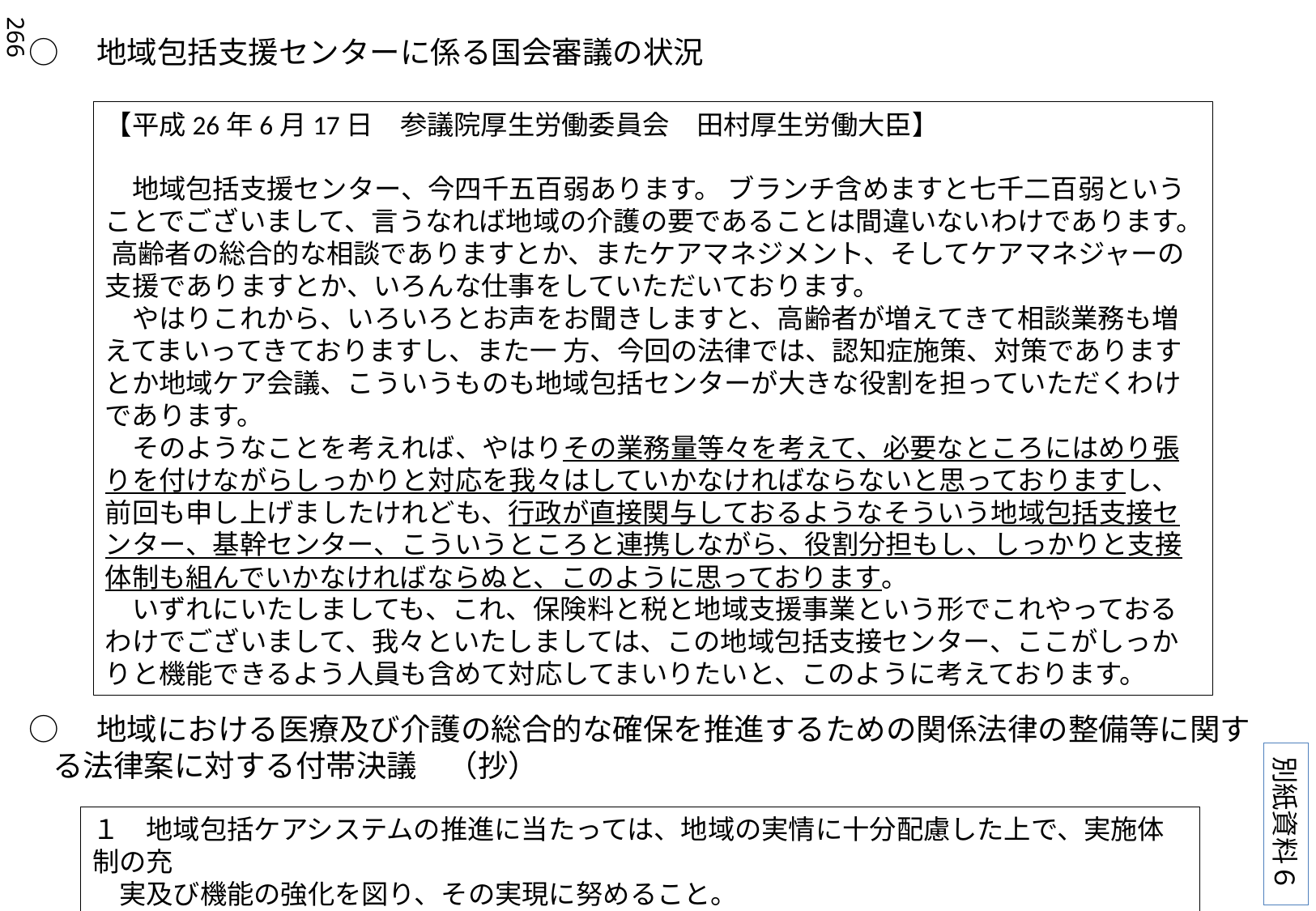

266
○　地域包括支援センターに係る国会審議の状況
【平成26年6月17日　参議院厚生労働委員会　田村厚生労働大臣】

　地域包括支援センター、今四千五百弱あります。 ブランチ含めますと七千二百弱ということでございまして、言うなれば地域の介護の要であることは間違いないわけであります。 高齢者の総合的な相談でありますとか、またケアマネジメント、そしてケアマネジャーの支援でありますとか、いろんな仕事をしていただいております。
　やはりこれから、いろいろとお声をお聞きしますと、高齢者が増えてきて相談業務も増えてまいってきておりますし、また一 方、今回の法律では、認知症施策、対策でありますとか地域ケア会議、こういうものも地域包括センターが大きな役割を担っていただくわけであります。
　そのようなことを考えれば、やはりその業務量等々を考えて、必要なところにはめり張りを付けながらしっかりと対応を我々はしていかなければならないと思っておりますし、前回も申し上げましたけれども、行政が直接関与しておるようなそういう地域包括支接センター、基幹センター、こういうところと連携しながら、役割分担もし、しっかりと支接体制も組んでいかなければならぬと、このように思っております。
　いずれにいたしましても、これ、保険料と税と地域支援事業という形でこれやっておるわけでございまして、我々といたしましては、この地域包括支接センター、ここがしっかりと機能できるよう人員も含めて対応してまいりたいと、このように考えております。
○　地域における医療及び介護の総合的な確保を推進するための関係法律の整備等に関する法律案に対する付帯決議　（抄）
別紙資料６
１　地域包括ケアシステムの推進に当たっては、地域の実情に十分配慮した上で、実施体制の充
　実及び機能の強化を図り、その実現に努めること。